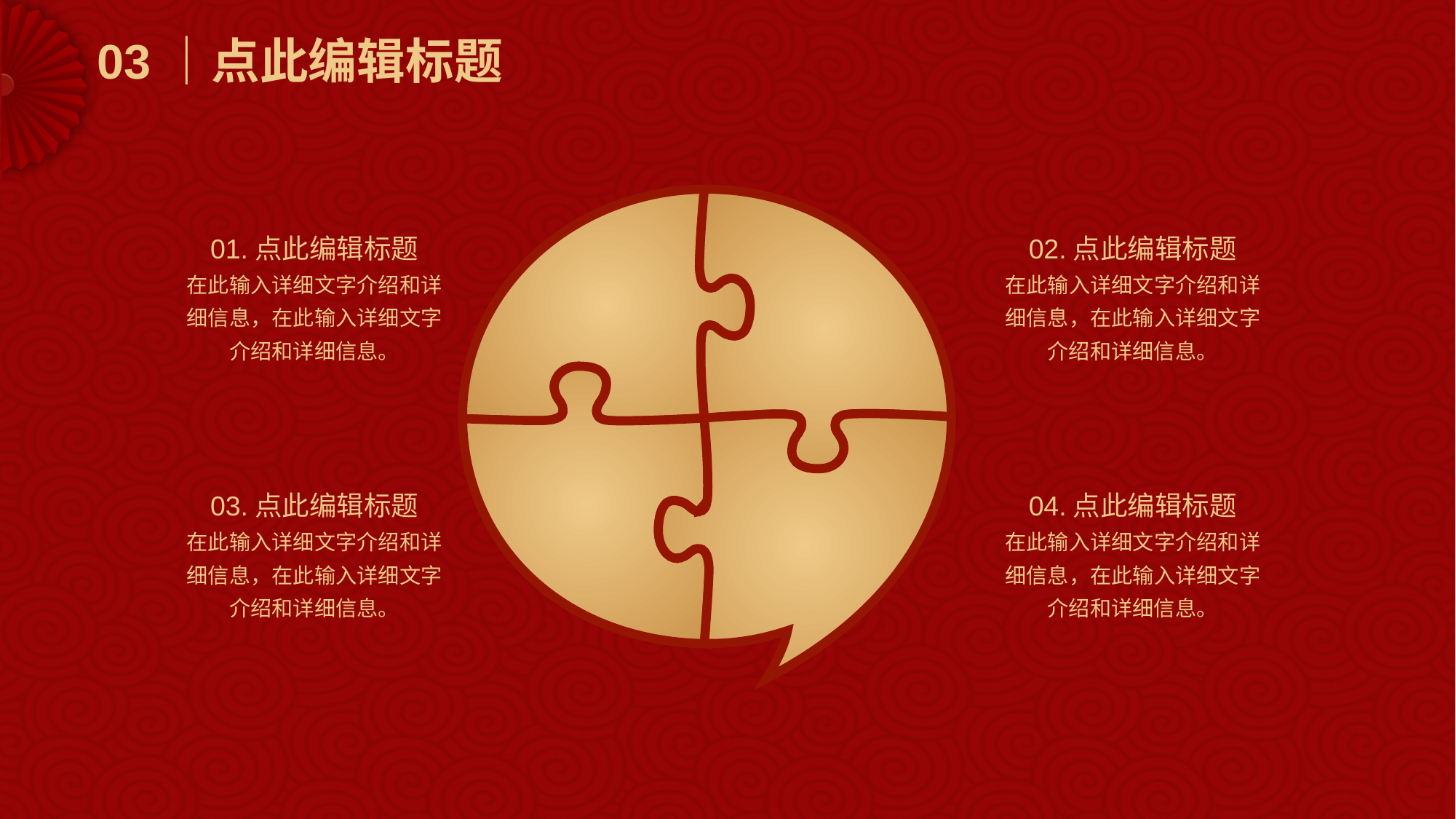

03｜点此编辑标题

01.点此编辑标题
在此输入详细文字介绍和详细信息，在此输入详细文字介绍和详细信息。
02.点此编辑标题
在此输入详细文字介绍和详细信息，在此输入详细文字介绍和详细信息。

03.点此编辑标题
在此输入详细文字介绍和详细信息，在此输入详细文字介绍和详细信息。
04.点此编辑标题
在此输入详细文字介绍和详细信息，在此输入详细文字介绍和详细信息。